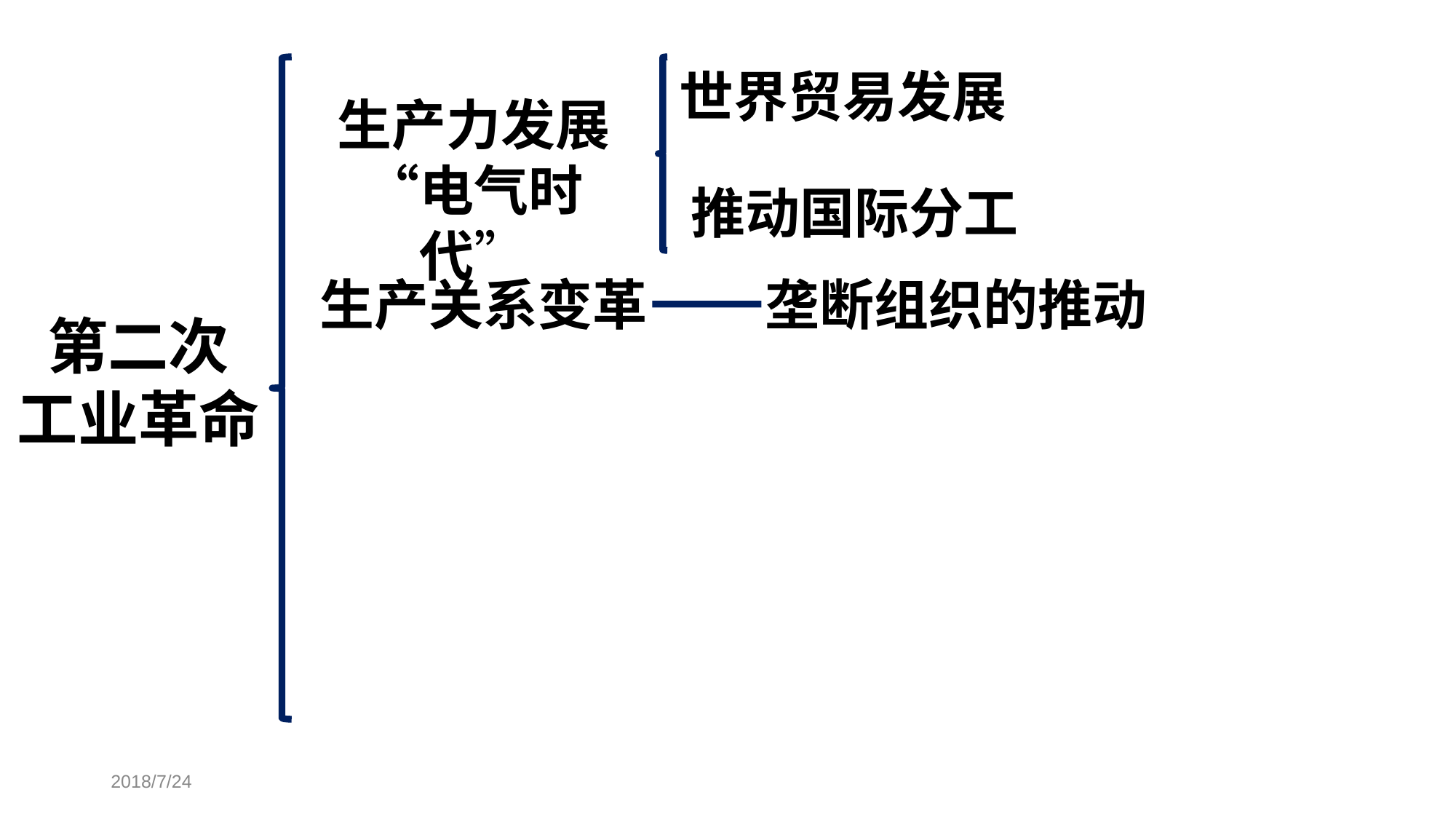

世界贸易发展

生产力发展“电气时代”
推动国际分工
生产关系变革
垄断组织的推动
第二次
工业革命

2018/7/24